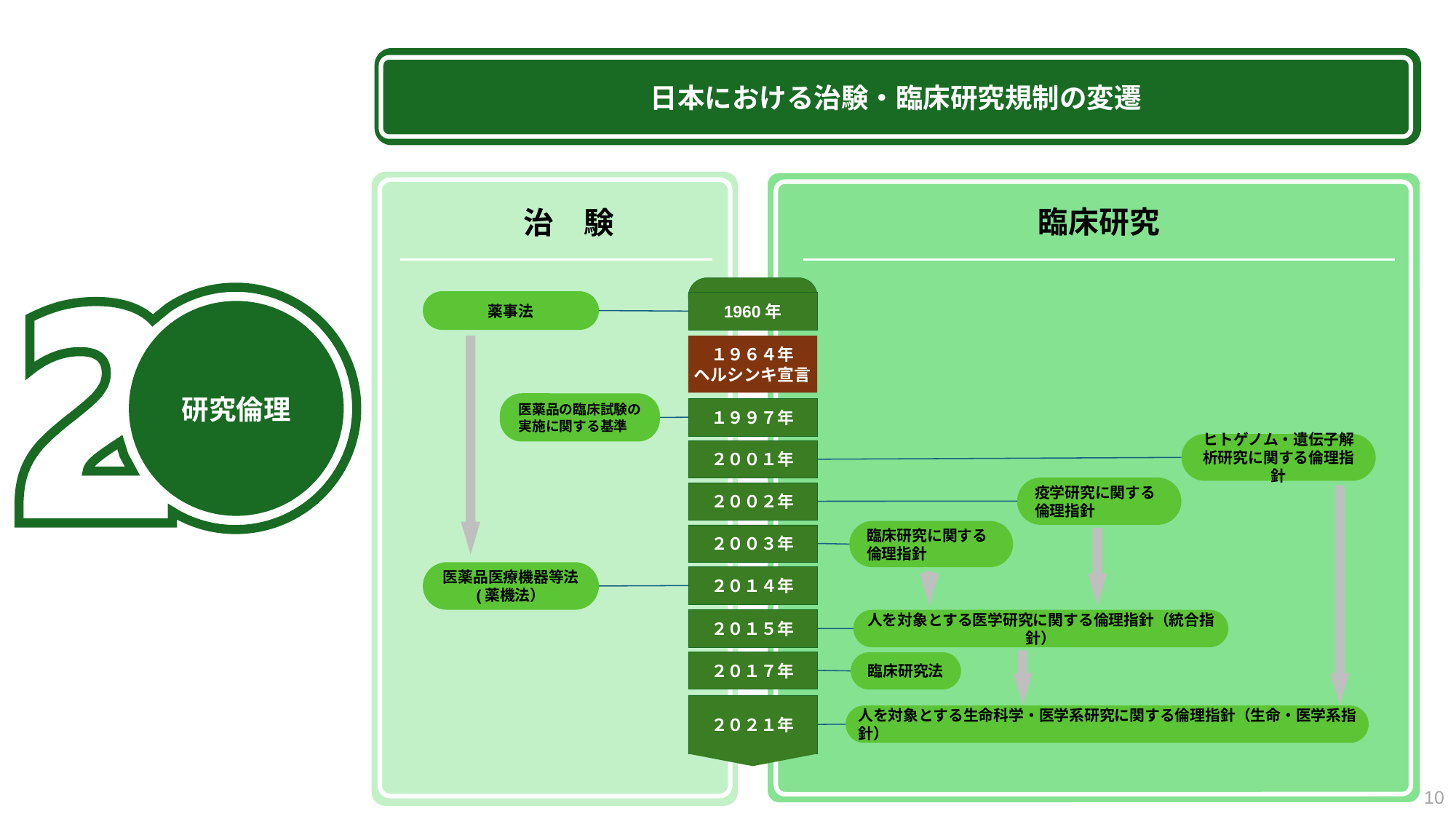

日本における治験・臨床研究規制の変遷

臨床研究
治　験

1960年
１９９７年
２００１年
２００２年
２００３年
２０１４年
２０１５年
２０１７年
２０２１年

研究倫理
薬事法

１９６４年
ヘルシンキ宣言
医薬品の臨床試験の
実施に関する基準
ヒトゲノム・遺伝子解析研究に関する倫理指針
疫学研究に関する
倫理指針

臨床研究に関する倫理指針

医薬品医療機器等法
(薬機法）

人を対象とする医学研究に関する倫理指針（統合指針）

臨床研究法
人を対象とする生命科学・医学系研究に関する倫理指針（生命・医学系指針）
10